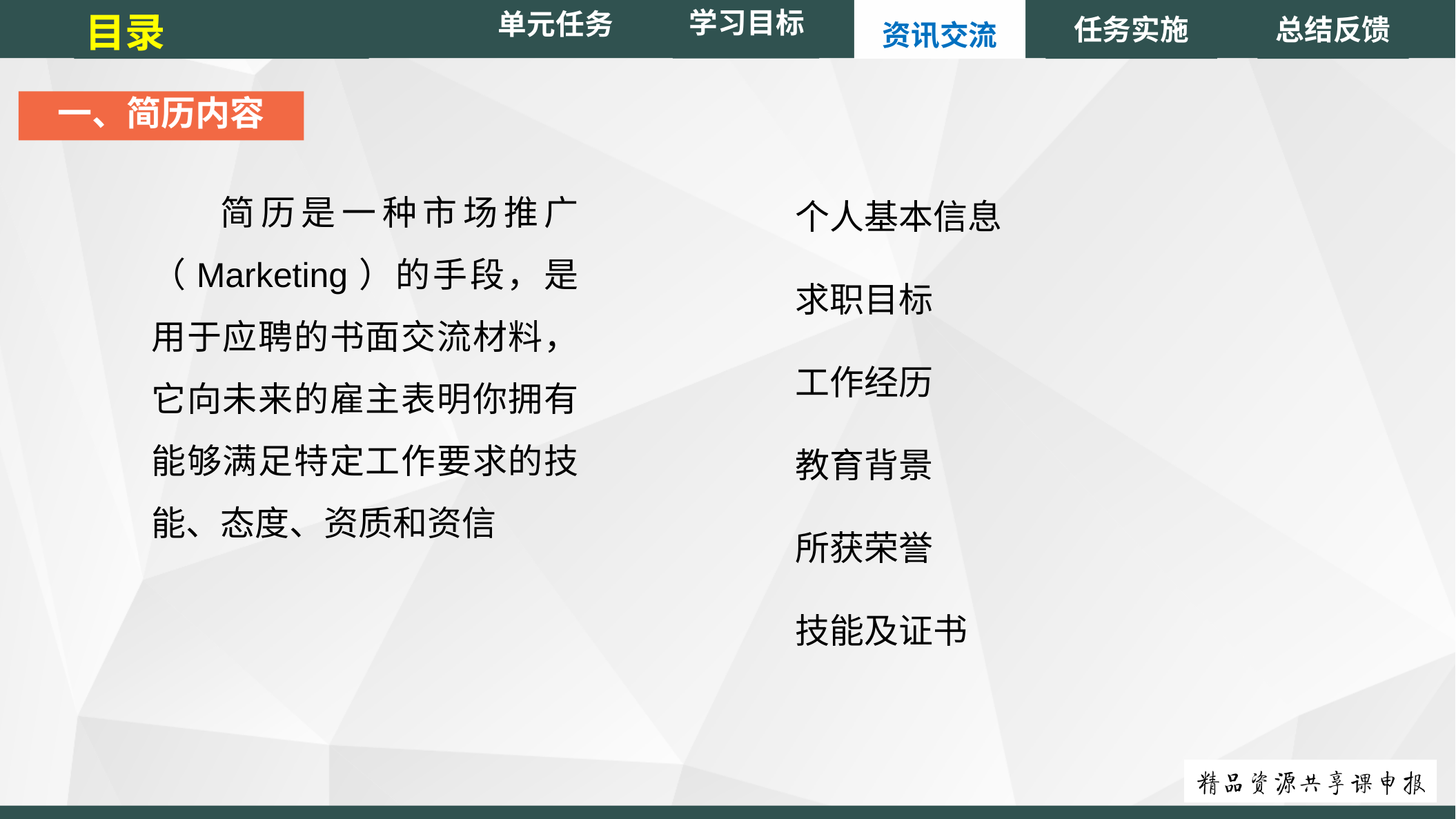

单元任务
目录
任务实施
总结反馈
学习目标
资讯交流

一、简历内容
个人基本信息
求职目标
工作经历
教育背景
所获荣誉
技能及证书
    简历是一种市场推广 （Marketing）的手段，是用于应聘的书面交流材料，它向未来的雇主表明你拥有能够满足特定工作要求的技能、态度、资质和资信